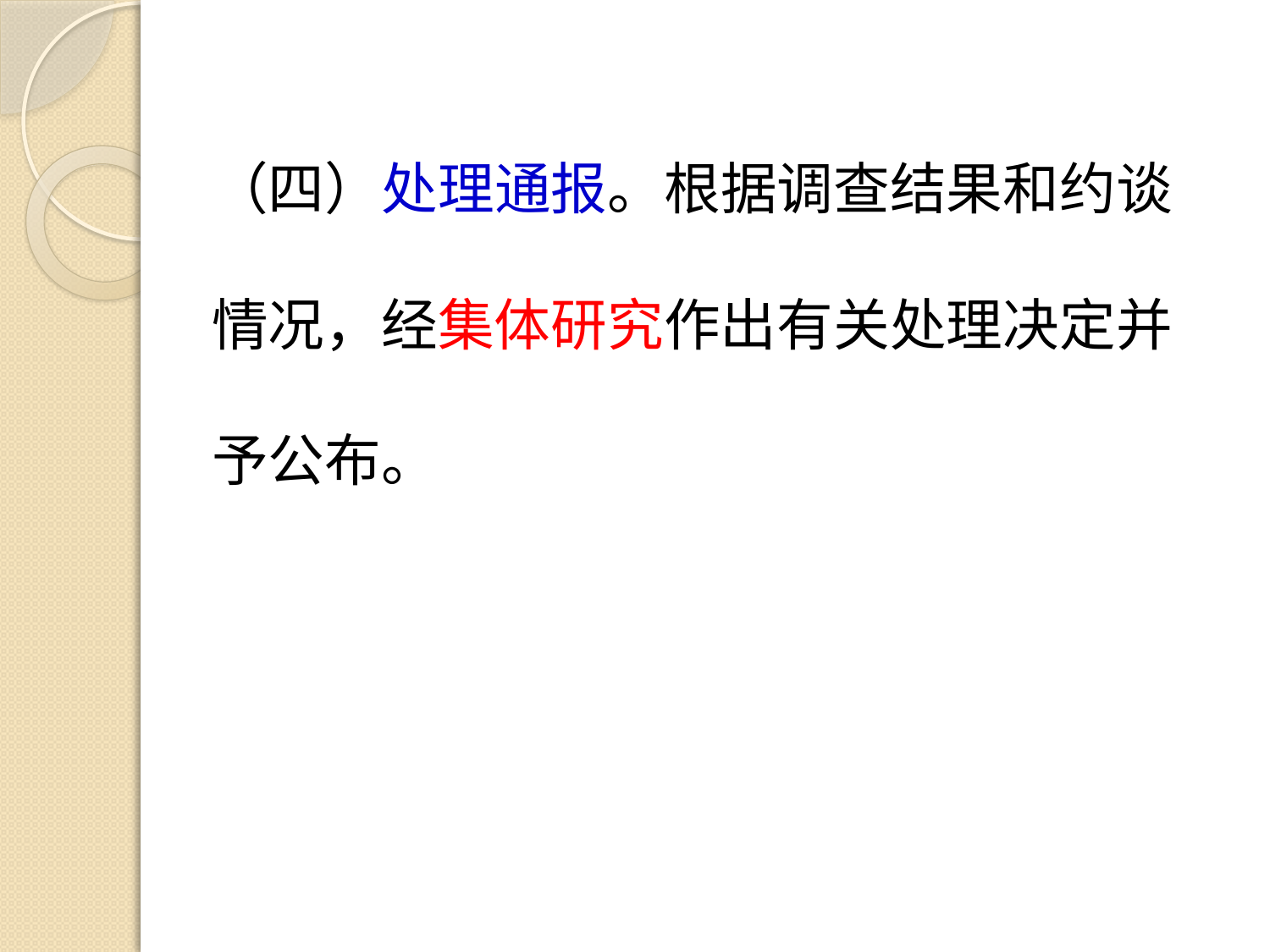

（四）处理通报。根据调查结果和约谈情况，经集体研究作出有关处理决定并予公布。